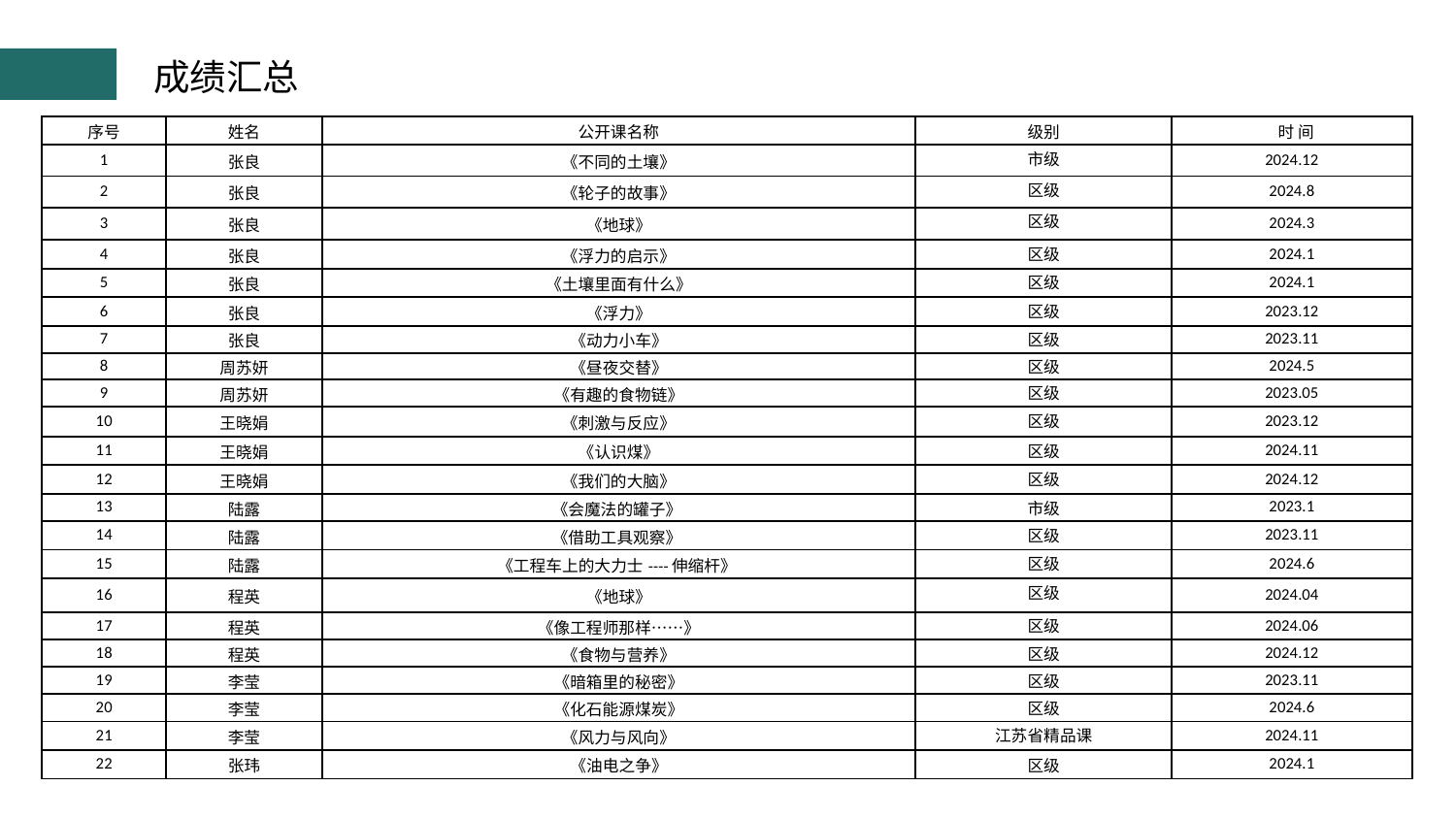

成绩汇总
| 序号 | 姓名 | 公开课名称 | 级别 | 时 间 |
| --- | --- | --- | --- | --- |
| 1 | 张良 | 《不同的土壤》 | 市级 | 2024.12 |
| 2 | 张良 | 《轮子的故事》 | 区级 | 2024.8 |
| 3 | 张良 | 《地球》 | 区级 | 2024.3 |
| 4 | 张良 | 《浮力的启示》 | 区级 | 2024.1 |
| 5 | 张良 | 《土壤里面有什么》 | 区级 | 2024.1 |
| 6 | 张良 | 《浮力》 | 区级 | 2023.12 |
| 7 | 张良 | 《动力小车》 | 区级 | 2023.11 |
| 8 | 周苏妍 | 《昼夜交替》 | 区级 | 2024.5 |
| 9 | 周苏妍 | 《有趣的食物链》 | 区级 | 2023.05 |
| 10 | 王晓娟 | 《刺激与反应》 | 区级 | 2023.12 |
| 11 | 王晓娟 | 《认识煤》 | 区级 | 2024.11 |
| 12 | 王晓娟 | 《我们的大脑》 | 区级 | 2024.12 |
| 13 | 陆露 | 《会魔法的罐子》 | 市级 | 2023.1 |
| 14 | 陆露 | 《借助工具观察》 | 区级 | 2023.11 |
| 15 | 陆露 | 《工程车上的大力士----伸缩杆》 | 区级 | 2024.6 |
| 16 | 程英 | 《地球》 | 区级 | 2024.04 |
| 17 | 程英 | 《像工程师那样……》 | 区级 | 2024.06 |
| 18 | 程英 | 《食物与营养》 | 区级 | 2024.12 |
| 19 | 李莹 | 《暗箱里的秘密》 | 区级 | 2023.11 |
| 20 | 李莹 | 《化石能源煤炭》 | 区级 | 2024.6 |
| 21 | 李莹 | 《风力与风向》 | 江苏省精品课 | 2024.11 |
| 22 | 张玮 | 《油电之争》 | 区级 | 2024.1 |